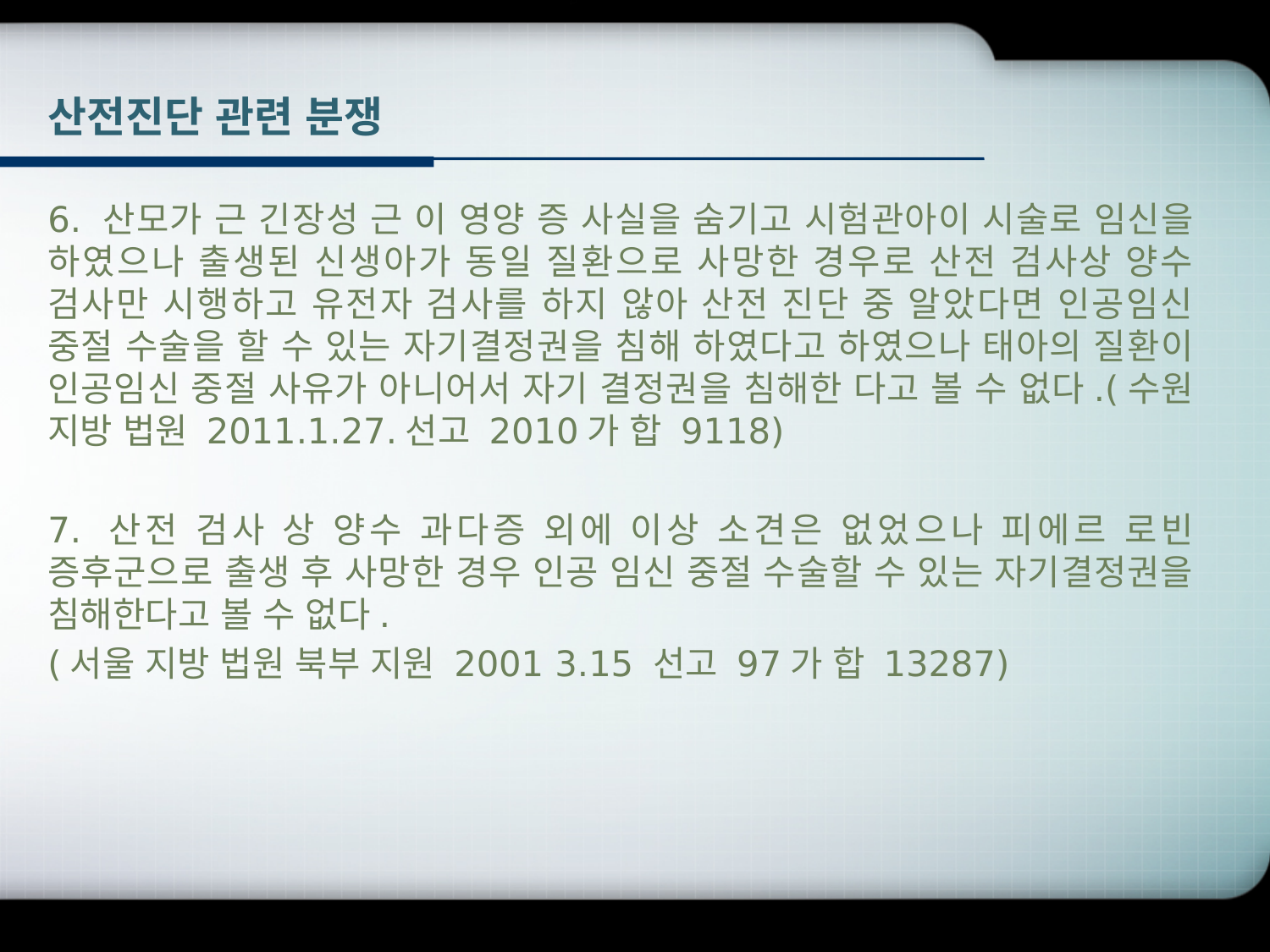

# 산전진단 관련 분쟁
6. 산모가 근 긴장성 근 이 영양 증 사실을 숨기고 시험관아이 시술로 임신을 하였으나 출생된 신생아가 동일 질환으로 사망한 경우로 산전 검사상 양수 검사만 시행하고 유전자 검사를 하지 않아 산전 진단 중 알았다면 인공임신 중절 수술을 할 수 있는 자기결정권을 침해 하였다고 하였으나 태아의 질환이 인공임신 중절 사유가 아니어서 자기 결정권을 침해한 다고 볼 수 없다.(수원 지방 법원 2011.1.27.선고 2010가 합 9118)

7. 산전 검사 상 양수 과다증 외에 이상 소견은 없었으나 피에르 로빈 증후군으로 출생 후 사망한 경우 인공 임신 중절 수술할 수 있는 자기결정권을 침해한다고 볼 수 없다.
(서울 지방 법원 북부 지원 2001 3.15 선고 97가 합 13287)